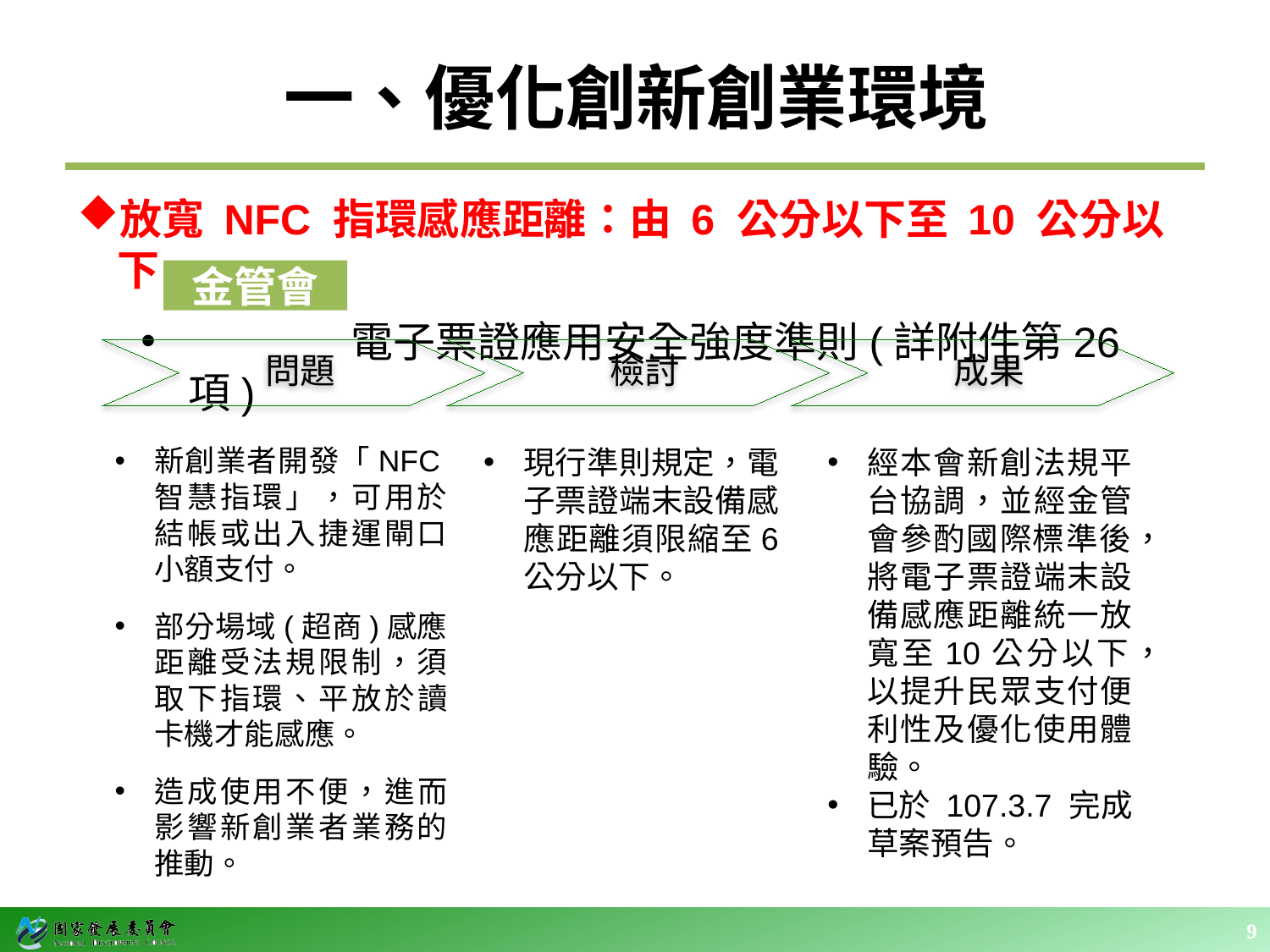

# 一、優化創新創業環境
放寬 NFC 指環感應距離：由 6 公分以下至 10 公分以下
                電子票證應用安全強度準則(詳附件第26項)

金管會
問題
檢討
成果
新創業者開發「NFC智慧指環」，可用於結帳或出入捷運閘口小額支付。
部分場域(超商)感應距離受法規限制，須取下指環、平放於讀卡機才能感應。
造成使用不便，進而影響新創業者業務的推動。

現行準則規定，電子票證端末設備感應距離須限縮至6 公分以下。
經本會新創法規平台協調，並經金管會參酌國際標準後，將電子票證端末設備感應距離統一放寬至10公分以下，以提升民眾支付便利性及優化使用體驗。
已於 107.3.7 完成草案預告。

9